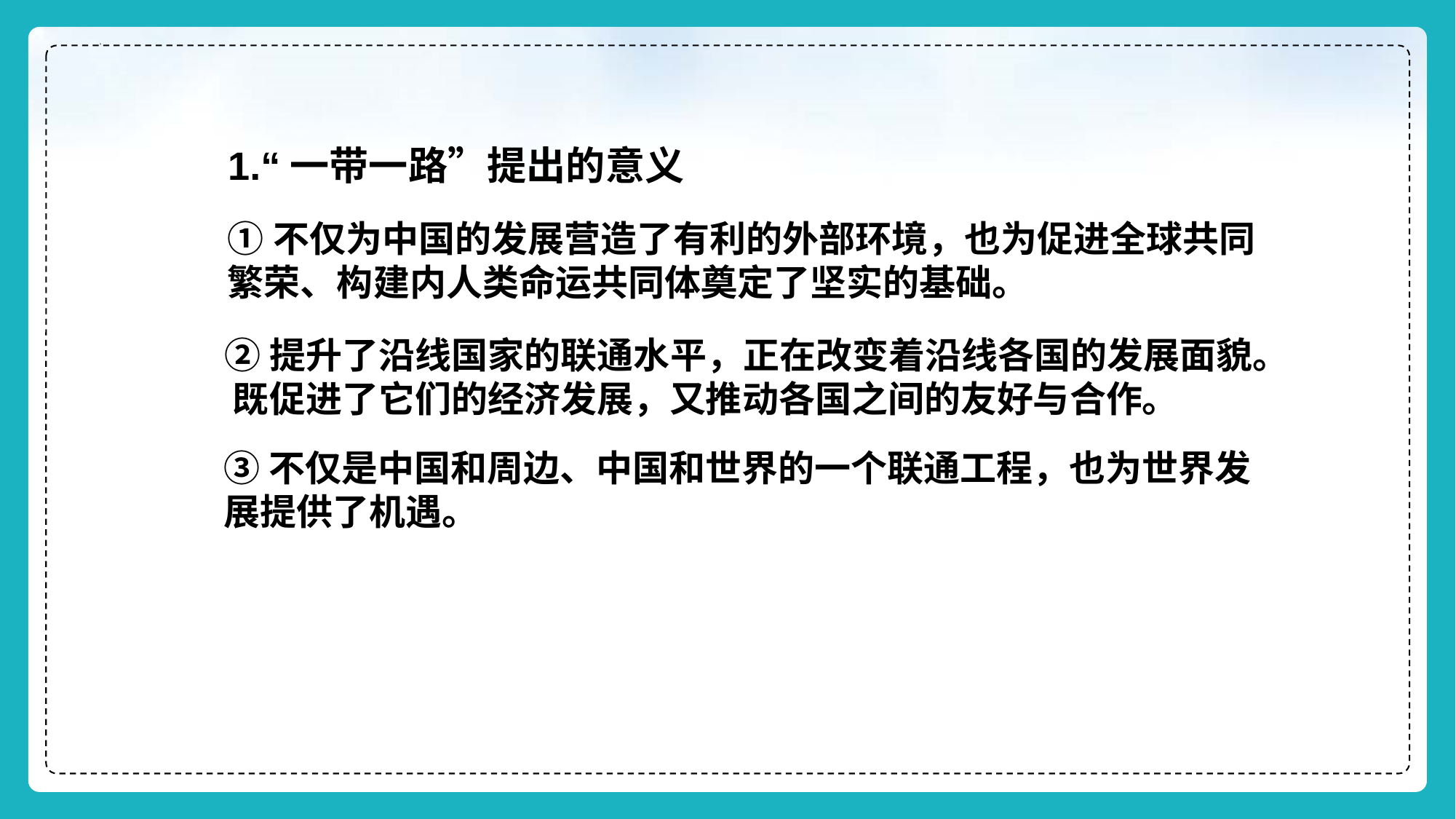

1.“一带一路”提出的意义
①不仅为中国的发展营造了有利的外部环境，也为促进全球共同繁荣、构建内人类命运共同体奠定了坚实的基础。
②提升了沿线国家的联通水平，正在改变着沿线各国的发展面貌。 既促进了它们的经济发展，又推动各国之间的友好与合作。
③不仅是中国和周边、中国和世界的一个联通工程，也为世界发展提供了机遇。